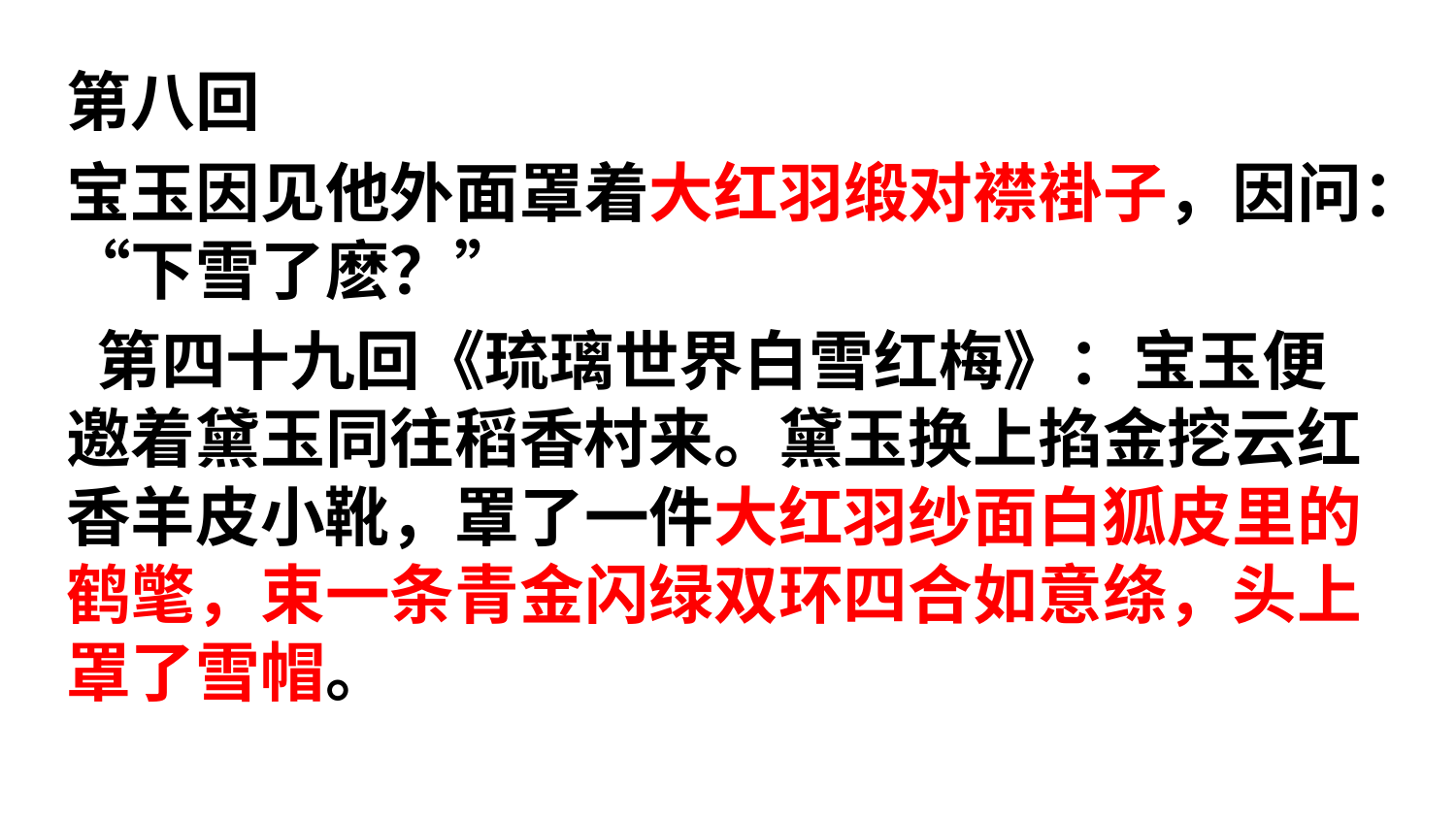

第八回
宝玉因见他外面罩着大红羽缎对襟褂子，因问：“下雪了麽？”
 第四十九回《琉璃世界白雪红梅》：宝玉便邀着黛玉同往稻香村来。黛玉换上掐金挖云红香羊皮小靴，罩了一件大红羽纱面白狐皮里的鹤氅，束一条青金闪绿双环四合如意绦，头上罩了雪帽。